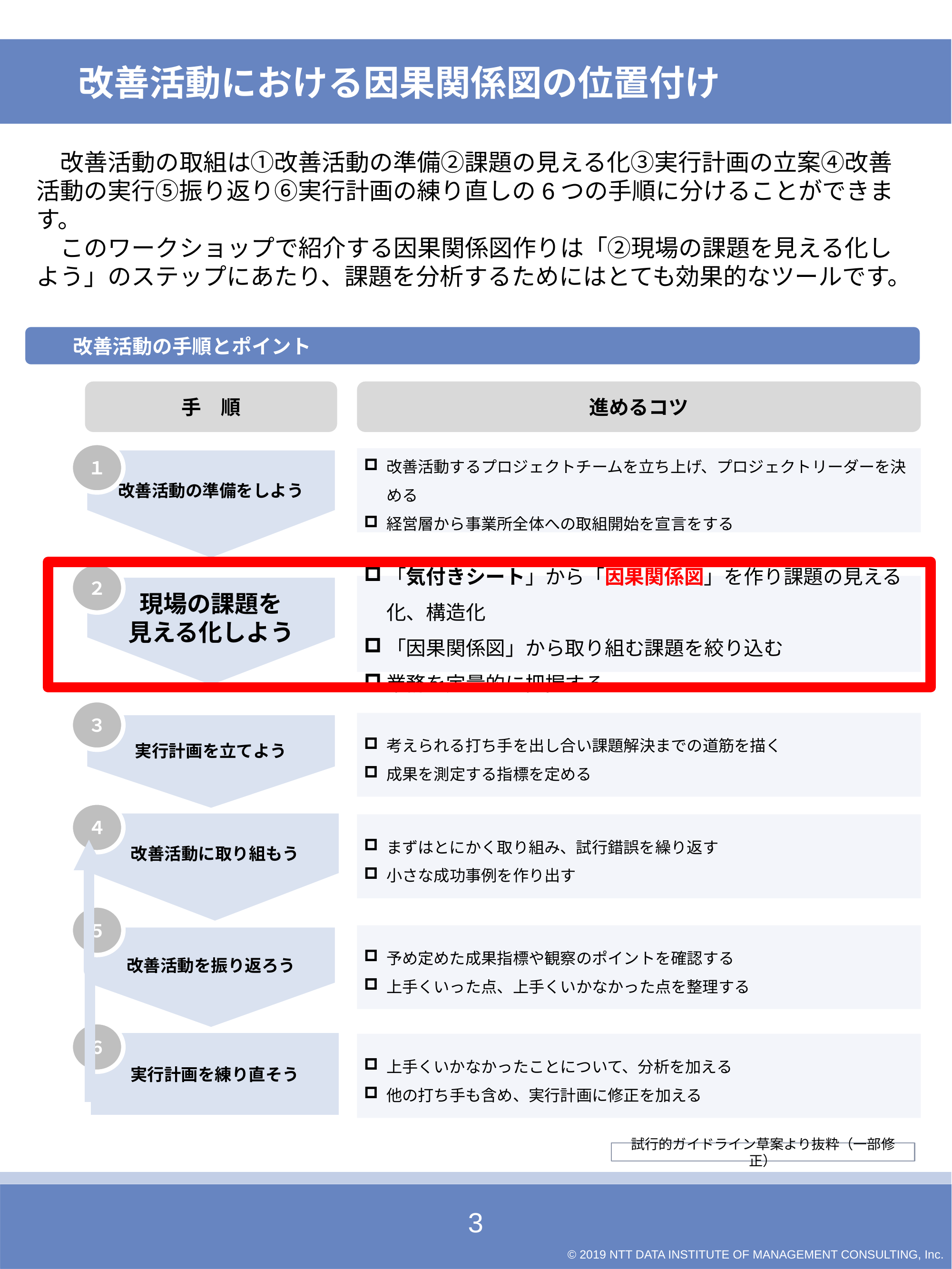

改善活動における因果関係図の位置付け
　改善活動の取組は①改善活動の準備②課題の見える化③実行計画の立案④改善活動の実行⑤振り返り⑥実行計画の練り直しの6つの手順に分けることができます。
　このワークショップで紹介する因果関係図作りは「②現場の課題を見える化しよう」のステップにあたり、課題を分析するためにはとても効果的なツールです。

　　改善活動の手順とポイント
手　順
進めるコツ
１

改善活動の準備をしよう
改善活動するプロジェクトチームを立ち上げ、プロジェクトリーダーを決める
経営層から事業所全体への取組開始を宣言をする

２

現場の課題を
見える化しよう
「気付きシート」から「因果関係図」を作り課題の見える化、構造化
「因果関係図」から取り組む課題を絞り込む
業務を定量的に把握する
３
考えられる打ち手を出し合い課題解決までの道筋を描く
成果を測定する指標を定める

実行計画を立てよう
４

改善活動に取り組もう
まずはとにかく取り組み、試行錯誤を繰り返す
小さな成功事例を作り出す
５
予め定めた成果指標や観察のポイントを確認する
上手くいった点、上手くいかなかった点を整理する

改善活動を振り返ろう
６
実行計画を練り直そう
上手くいかなかったことについて、分析を加える
他の打ち手も含め、実行計画に修正を加える
試行的ガイドライン草案より抜粋（一部修正）
3
© 2019 NTT DATA INSTITUTE OF MANAGEMENT CONSULTING, Inc.